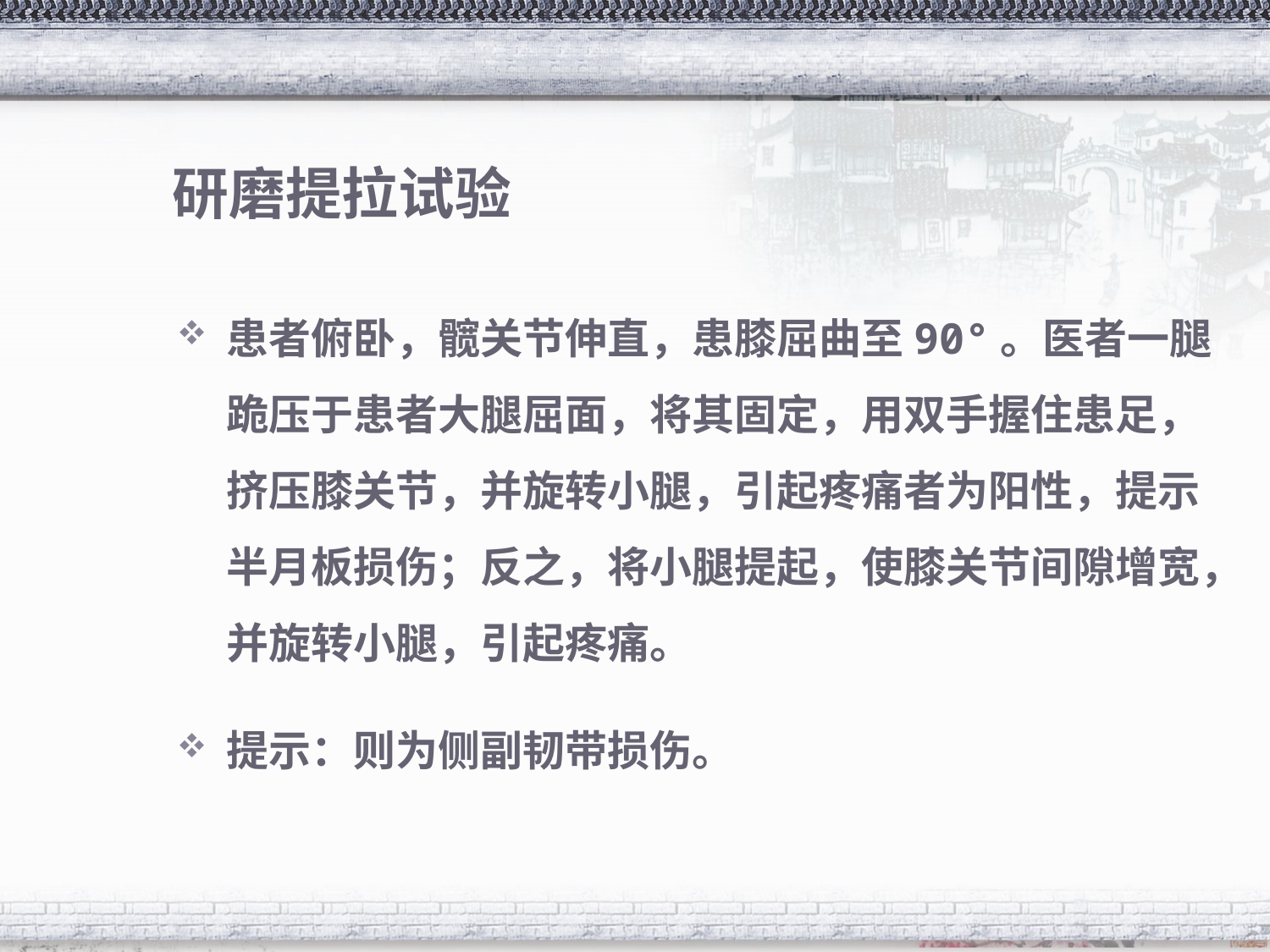

# 研磨提拉试验
患者俯卧，髋关节伸直，患膝屈曲至90°。医者一腿跪压于患者大腿屈面，将其固定，用双手握住患足，挤压膝关节，并旋转小腿，引起疼痛者为阳性，提示半月板损伤；反之，将小腿提起，使膝关节间隙增宽，并旋转小腿，引起疼痛。
提示：则为侧副韧带损伤。